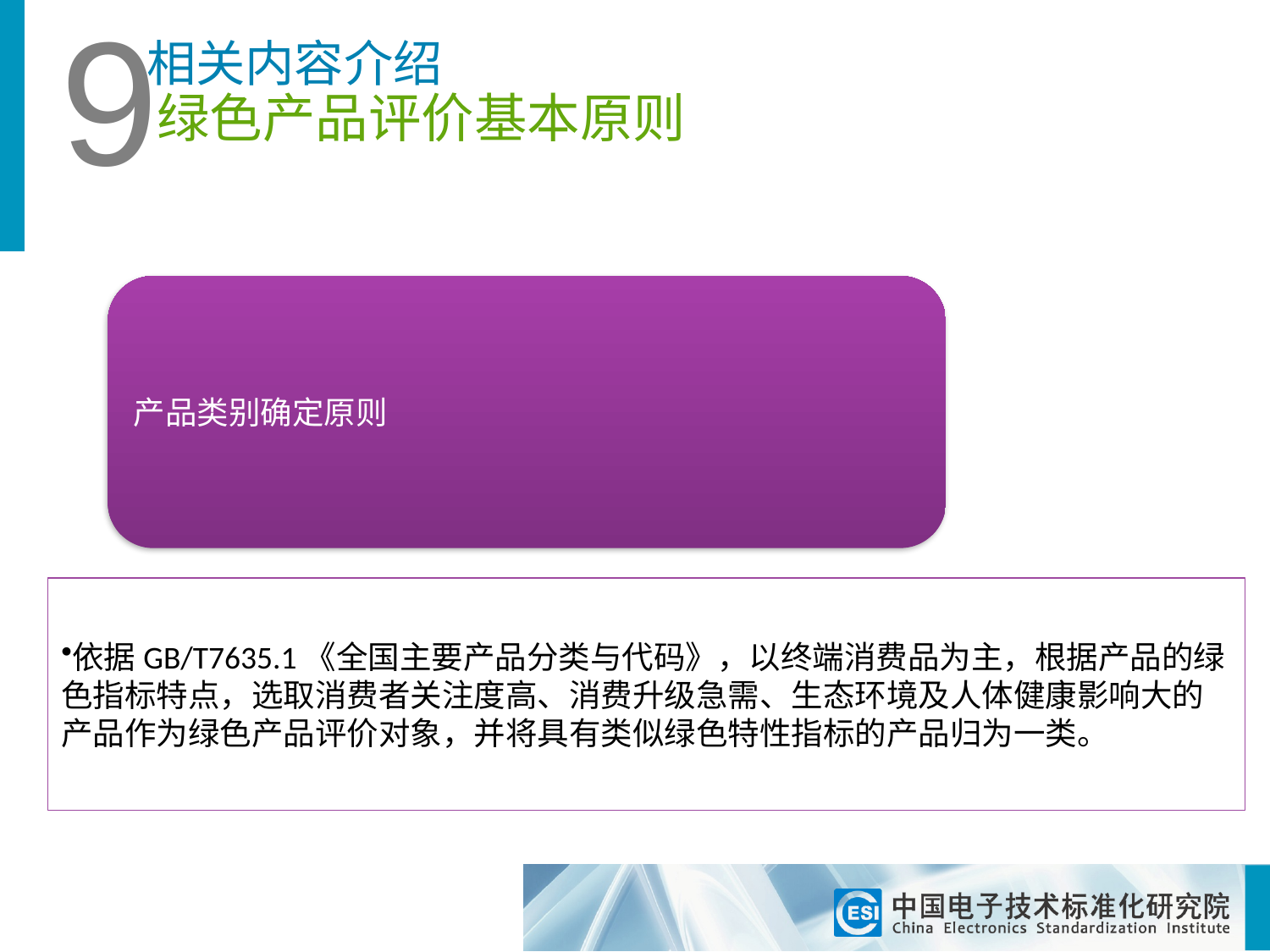

9
相关内容介绍
绿色产品评价基本原则
产品类别确定原则
依据GB/T7635.1《全国主要产品分类与代码》，以终端消费品为主，根据产品的绿色指标特点，选取消费者关注度高、消费升级急需、生态环境及人体健康影响大的产品作为绿色产品评价对象，并将具有类似绿色特性指标的产品归为一类。